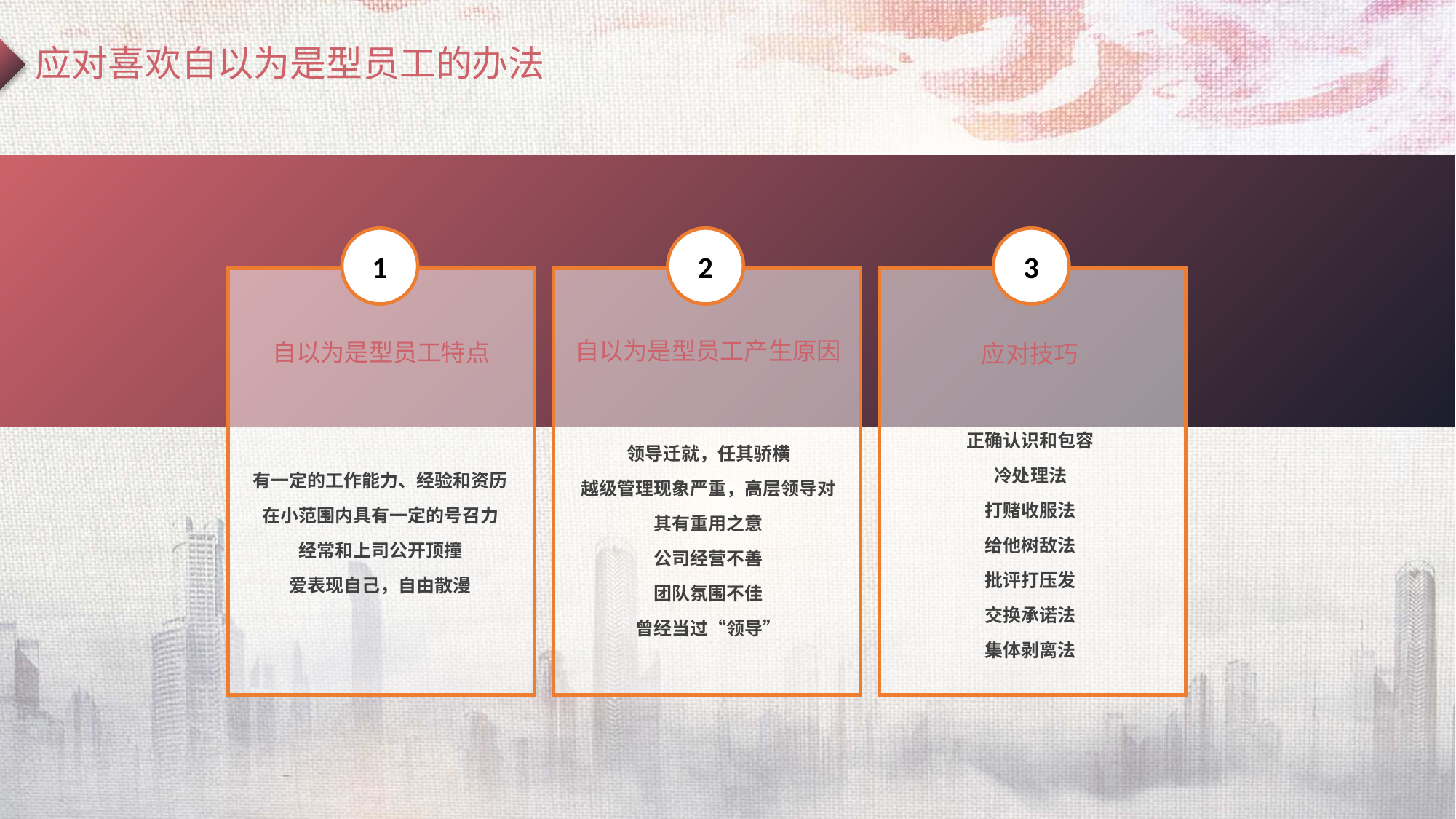

应对喜欢自以为是型员工的办法

1
2
3

自以为是型员工产生原因
自以为是型员工特点
应对技巧
正确认识和包容
冷处理法
打赌收服法
给他树敌法
批评打压发
交换承诺法
集体剥离法
领导迁就，任其骄横
越级管理现象严重，高层领导对其有重用之意
公司经营不善
团队氛围不佳
曾经当过“领导”
有一定的工作能力、经验和资历
在小范围内具有一定的号召力
经常和上司公开顶撞
爱表现自己，自由散漫